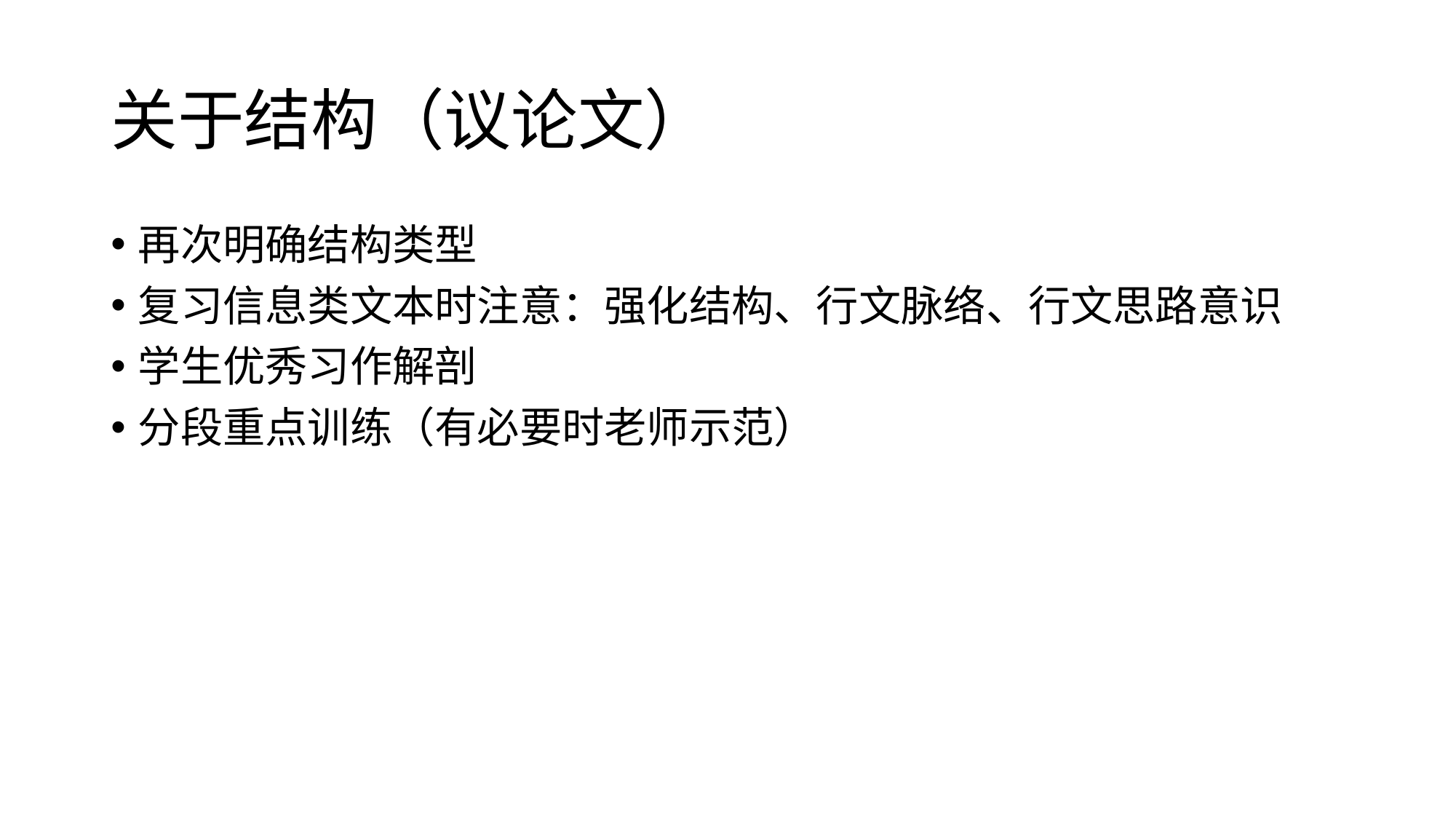

# 关于结构（议论文）
再次明确结构类型
复习信息类文本时注意：强化结构、行文脉络、行文思路意识
学生优秀习作解剖
分段重点训练（有必要时老师示范）